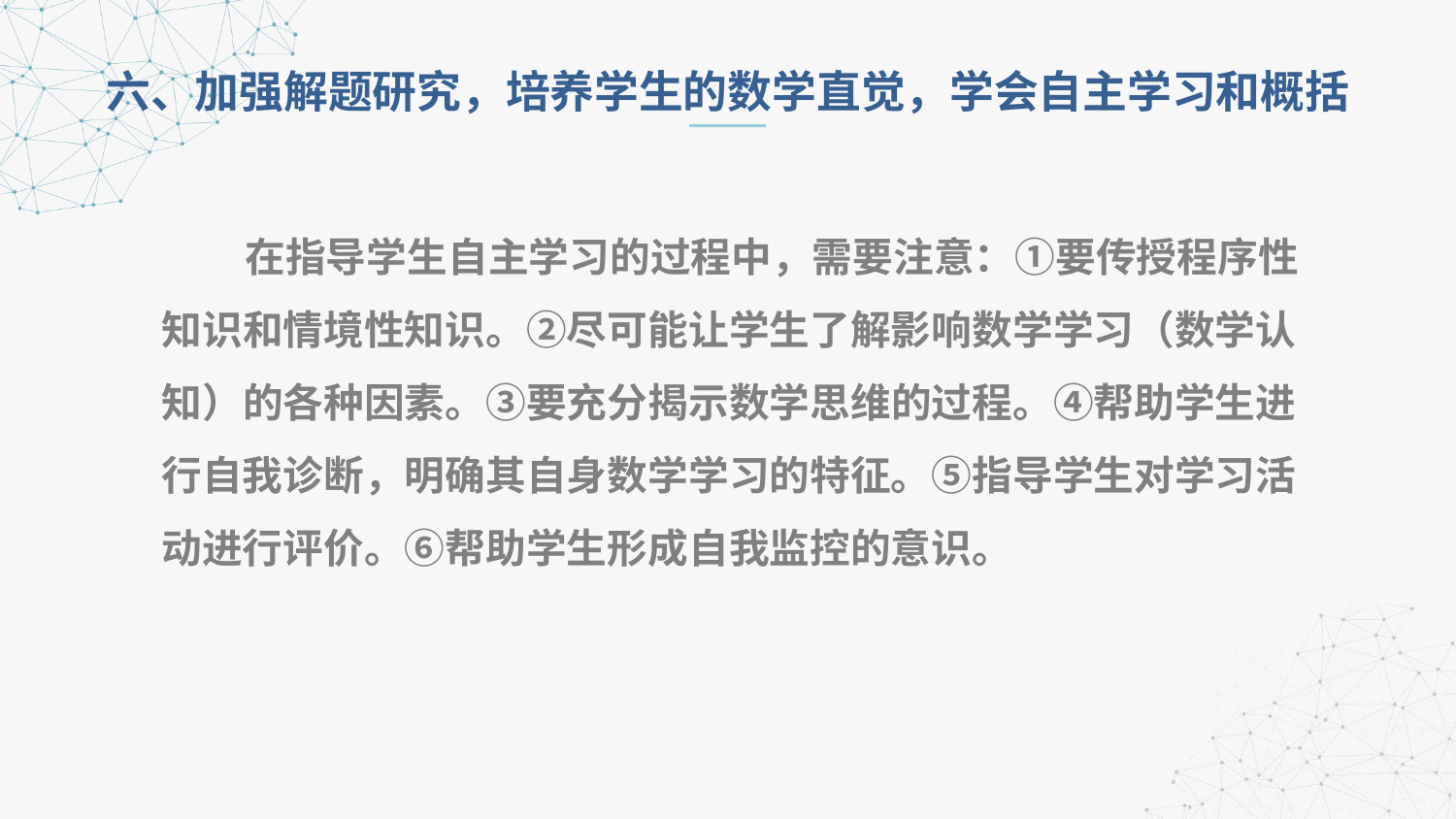

六、加强解题研究，培养学生的数学直觉，学会自主学习和概括
        在指导学生自主学习的过程中，需要注意：①要传授程序性知识和情境性知识。②尽可能让学生了解影响数学学习（数学认知）的各种因素。③要充分揭示数学思维的过程。④帮助学生进行自我诊断，明确其自身数学学习的特征。⑤指导学生对学习活动进行评价。⑥帮助学生形成自我监控的意识。